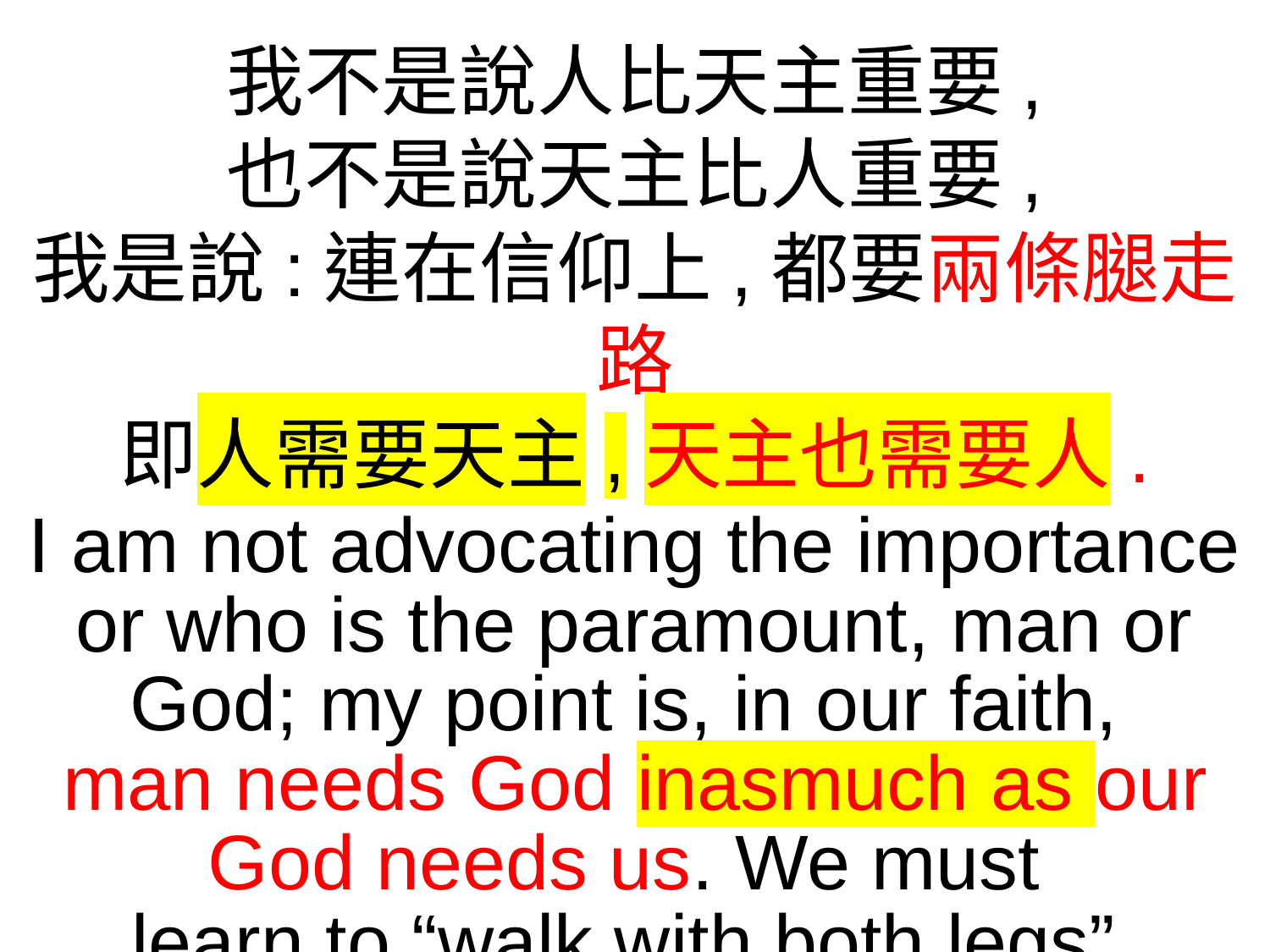

我不是說人比天主重要,
也不是說天主比人重要,
我是說:連在信仰上,都要兩條腿走路
即人需要天主,天主也需要人.
I am not advocating the importance or who is the paramount, man or God; my point is, in our faith,
man needs God inasmuch as our God needs us. We must
learn to “walk with both legs”.